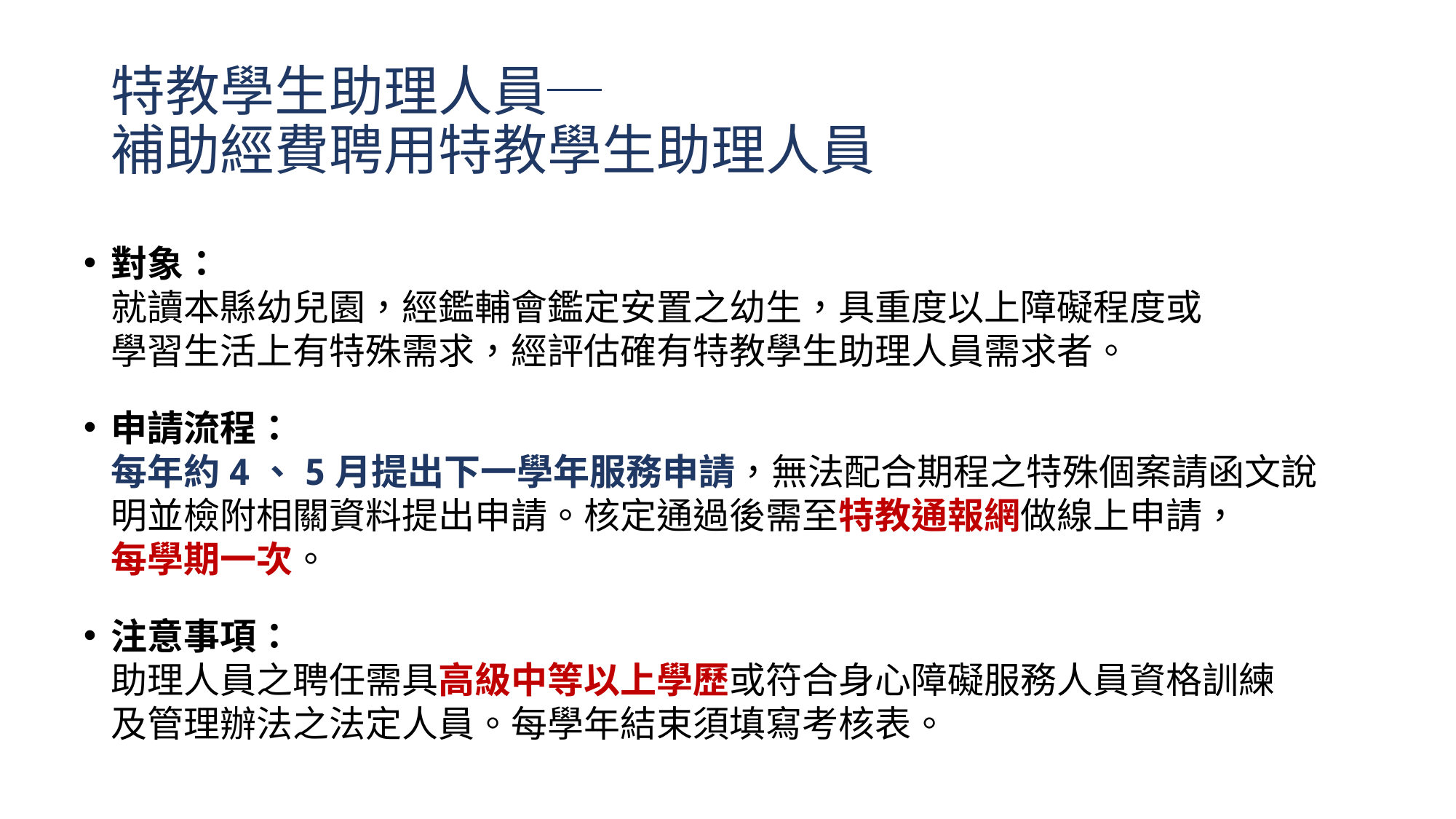

# 特教學生助理人員─ 補助經費聘用特教學生助理人員
對象：
就讀本縣幼兒園，經鑑輔會鑑定安置之幼生，具重度以上障礙程度或
學習生活上有特殊需求，經評估確有特教學生助理人員需求者。
申請流程：
每年約4、5月提出下一學年服務申請，無法配合期程之特殊個案請函文說明並檢附相關資料提出申請。核定通過後需至特教通報網做線上申請，
每學期一次。
注意事項：
助理人員之聘任需具高級中等以上學歷或符合身心障礙服務人員資格訓練
及管理辦法之法定人員。每學年結束須填寫考核表。